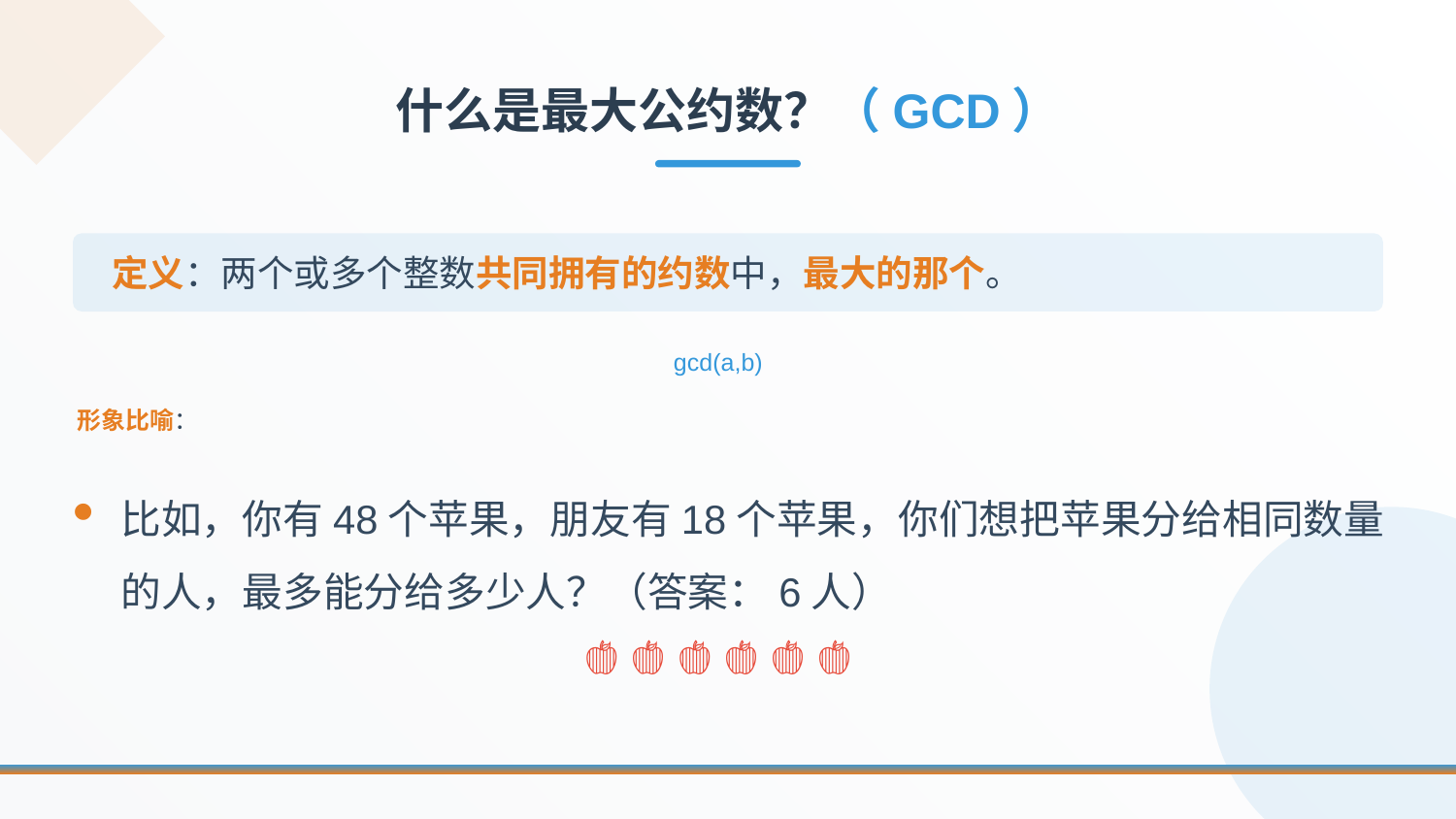

什么是最大公约数？（GCD）

定义：两个或多个整数共同拥有的约数中，最大的那个。
gcd(a,b)
形象比喻：
比如，你有48个苹果，朋友有18个苹果，你们想把苹果分给相同数量的人，最多能分给多少人？（答案：6人）

🍎 🍎 🍎 🍎 🍎 🍎